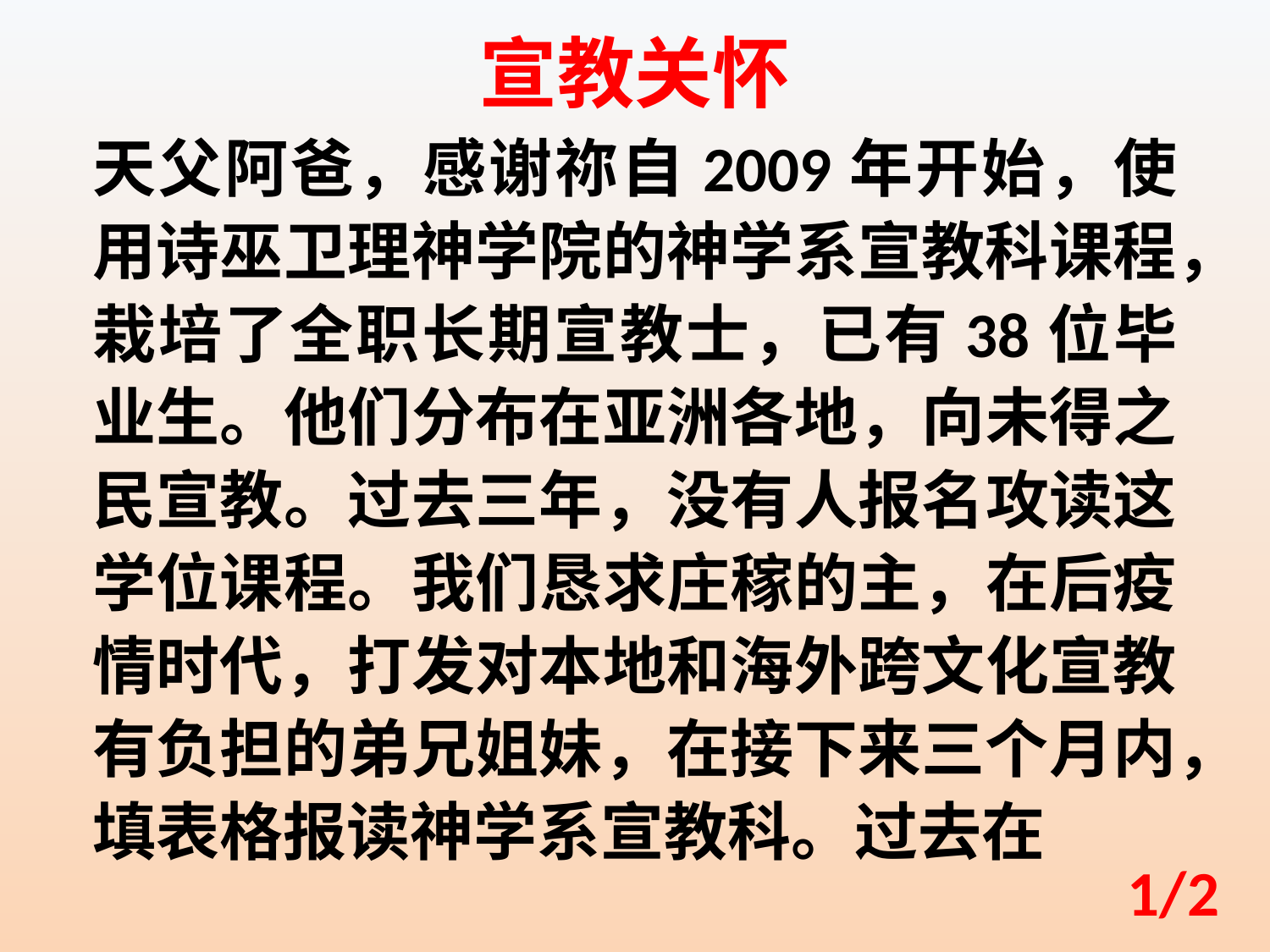

宣教关怀
天父阿爸，感谢祢自2009年开始，使用诗巫卫理神学院的神学系宣教科课程，栽培了全职长期宣教士，已有38位毕业生。他们分布在亚洲各地，向未得之民宣教。过去三年，没有人报名攻读这学位课程。我们恳求庄稼的主，在后疫情时代，打发对本地和海外跨文化宣教有负担的弟兄姐妹，在接下来三个月内，填表格报读神学系宣教科。过去在
1/2